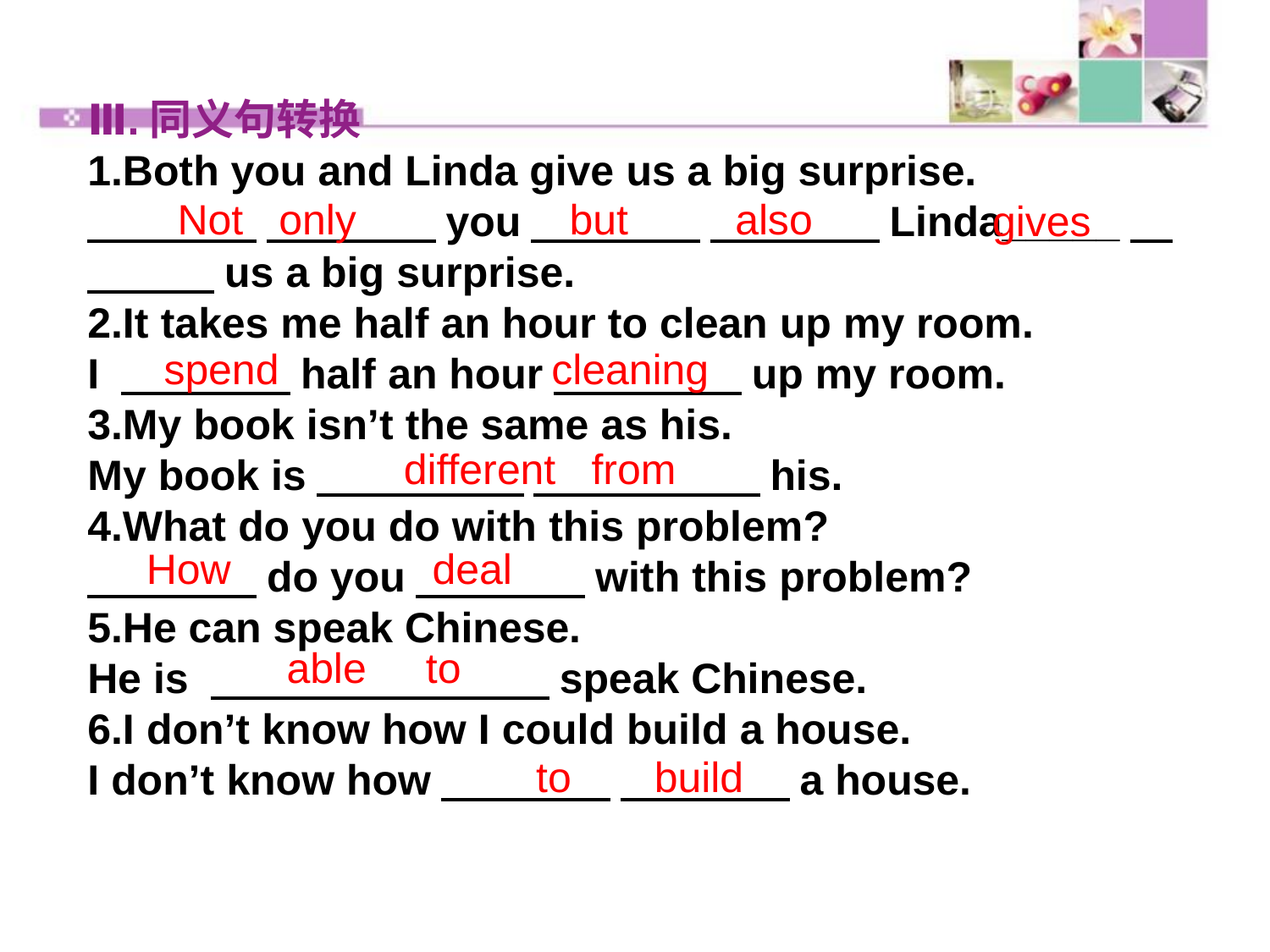

Ⅲ.同义句转换
1.Both you and Linda give us a big surprise.
　　　　 　　　　you　　　　 　　　　Linda_____　　　　us a big surprise.
2.It takes me half an hour to clean up my room.
I 　　　　half an hour　　　　  up my room.
3.My book isn’t the same as his.
My book is　　　　     　　　　      his.
4.What do you do with this problem?
　　　　do you　　　　with this problem?
5.He can speak Chinese.
He is 　　　　　　　　speak Chinese.
6.I don’t know how I could build a house.
I don’t know how　　　　 　　　　a house.
Not   only                  but         also
gives
spend                       cleaning
different   from
How                 deal
able     to
to       build